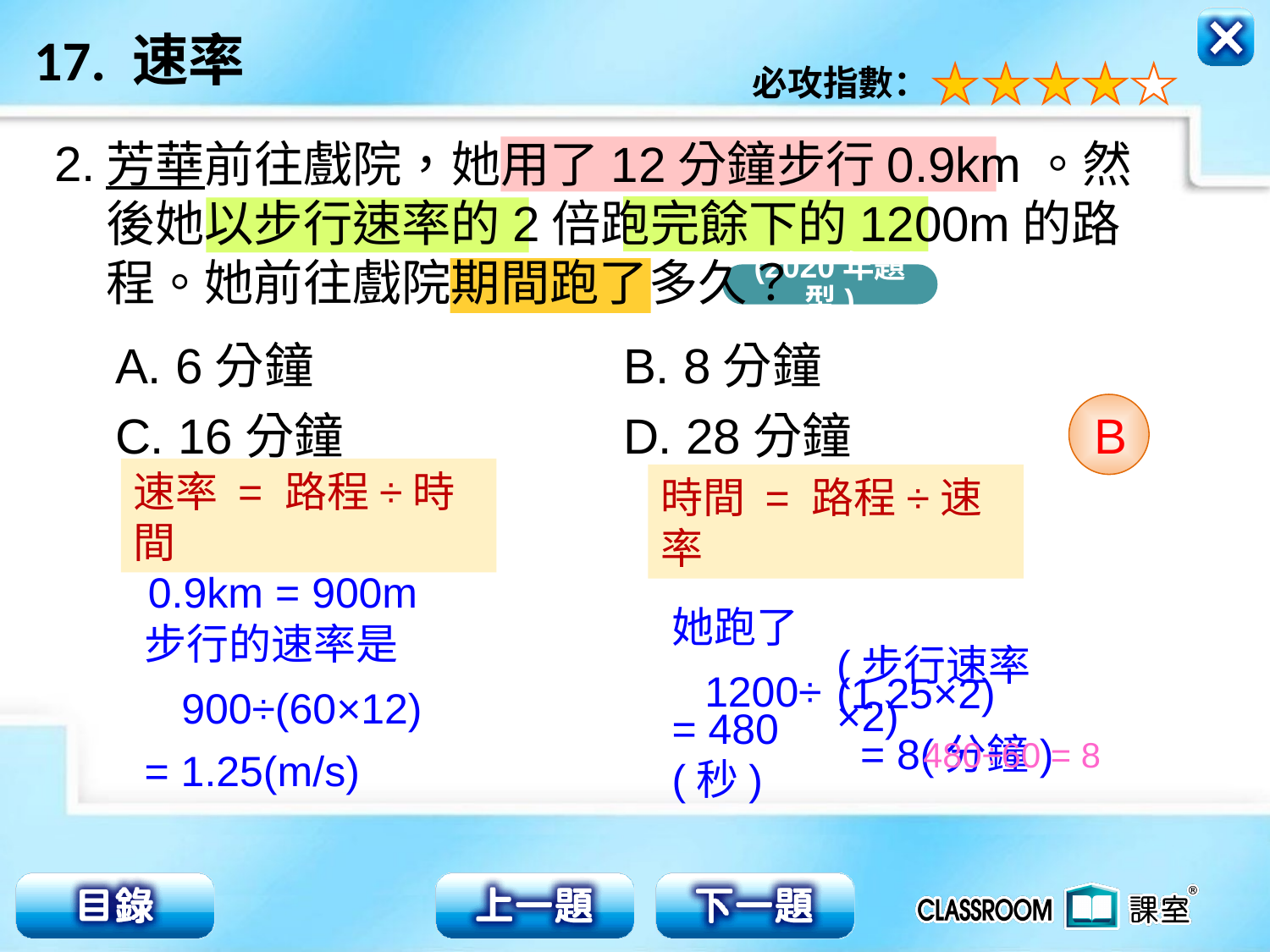

2.
芳華前往戲院，她用了12分鐘步行0.9km。然後她以步行速率的2倍跑完餘下的1200m的路程。她前往戲院期間跑了多久？

(2020年題型)
A. 6分鐘 			B. 8分鐘
C. 16分鐘 			D. 28分鐘

B
速率 = 路程÷時間
時間 = 路程÷速率
0.9km = 900m
她跑了
步行的速率是
(步行速率×2)
1200÷
(1.25×2)
900÷(60×12)
= 480(秒)
= 8(分鐘)
480÷60 = 8
= 1.25(m/s)